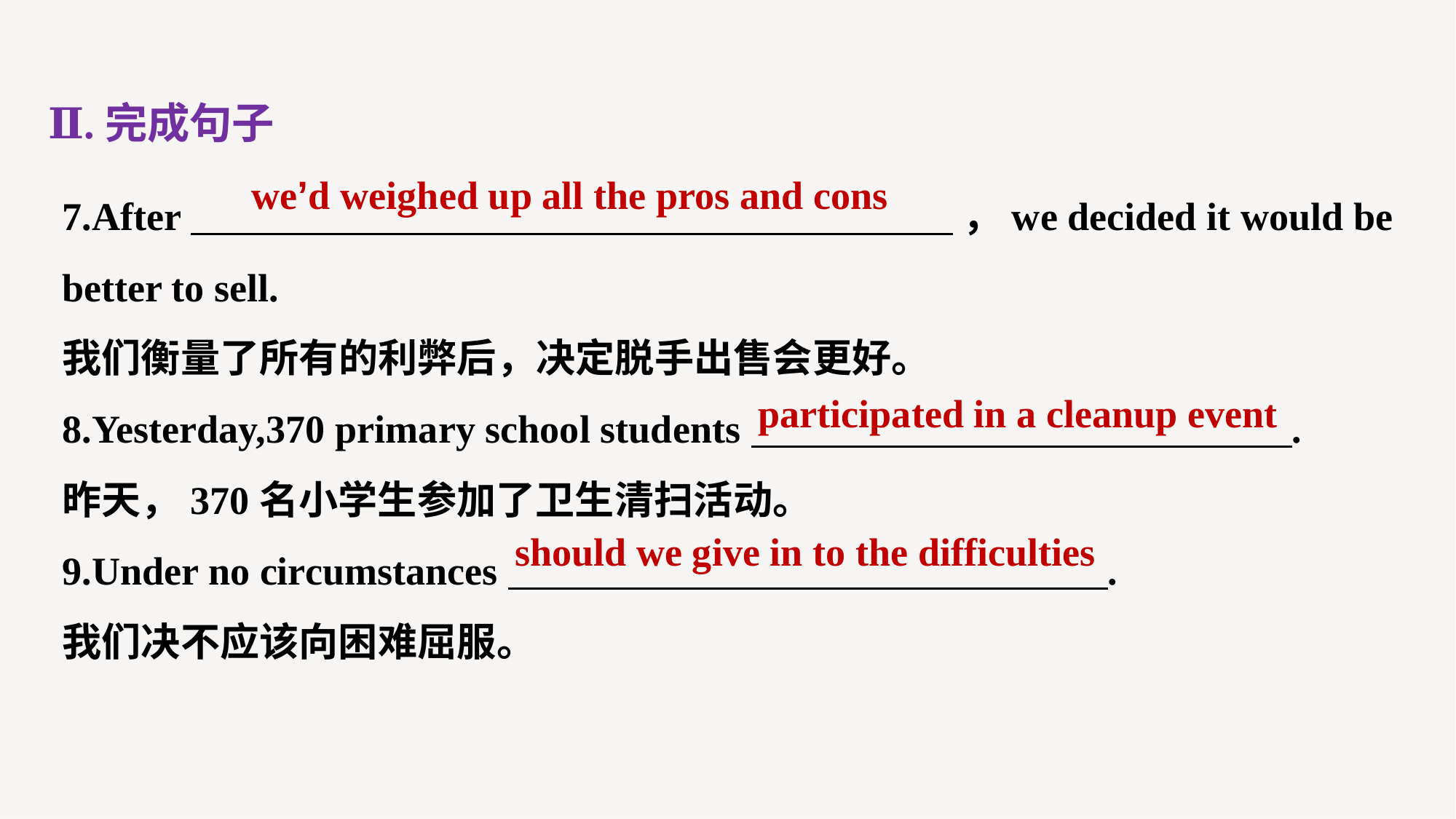

Ⅱ.完成句子
7.After                                                                              ，we decided it would be better to sell.
我们衡量了所有的利弊后，决定脱手出售会更好。
8.Yesterday,370 primary school students                                                        .
昨天，370名小学生参加了卫生清扫活动。
9.Under no circumstances                                                              .
我们决不应该向困难屈服。
we’d weighed up all the pros and cons
participated in a cleanup event
should we give in to the difficulties